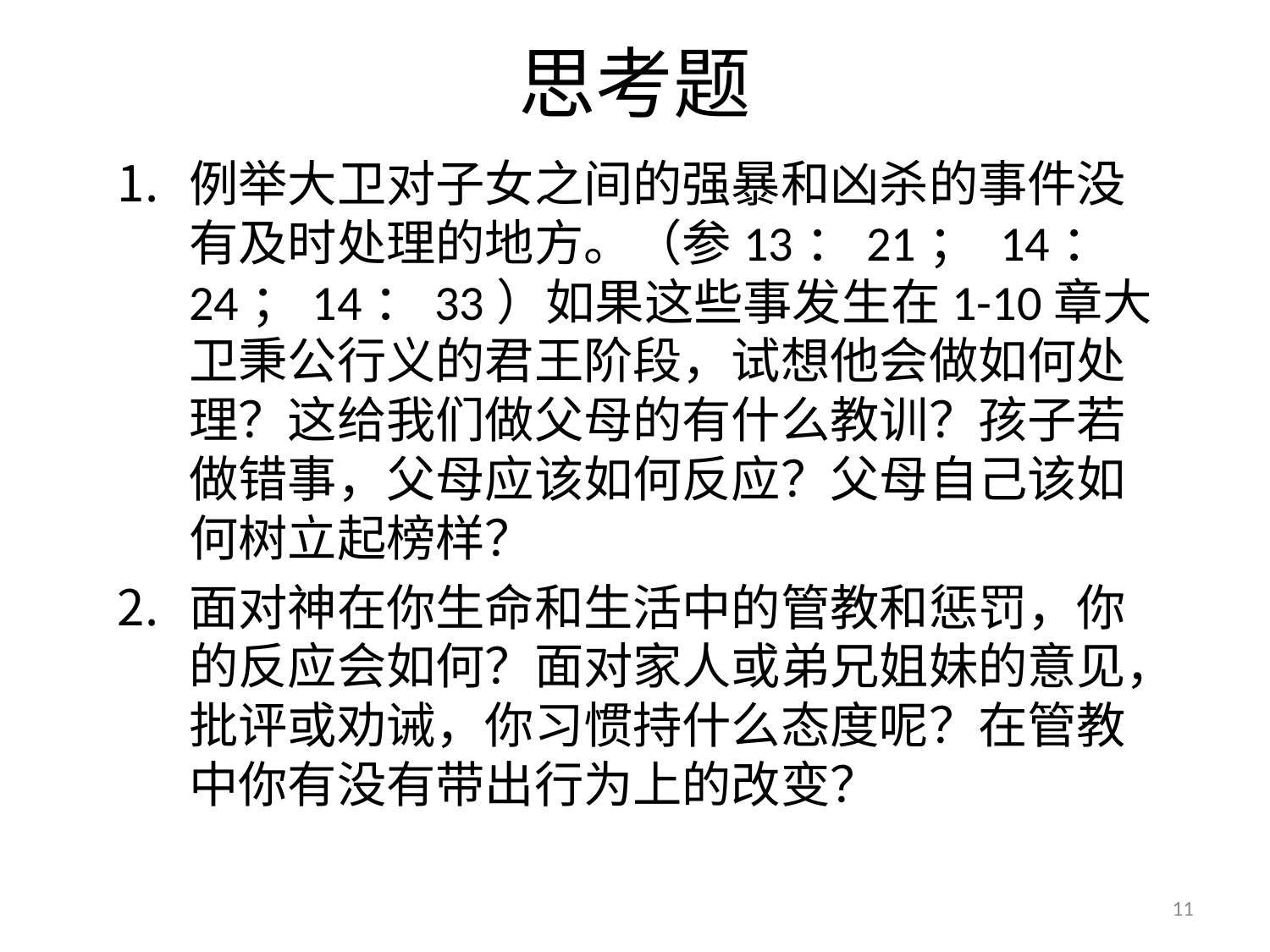

# 思考题
例举大卫对子女之间的强暴和凶杀的事件没有及时处理的地方。（参13：21； 14：24；14：33）如果这些事发生在1-10章大卫秉公行义的君王阶段，试想他会做如何处理？这给我们做父母的有什么教训？孩子若做错事，父母应该如何反应？父母自己该如何树立起榜样？
面对神在你生命和生活中的管教和惩罚，你的反应会如何？面对家人或弟兄姐妹的意见，批评或劝诫，你习惯持什么态度呢？在管教中你有没有带出行为上的改变？
11